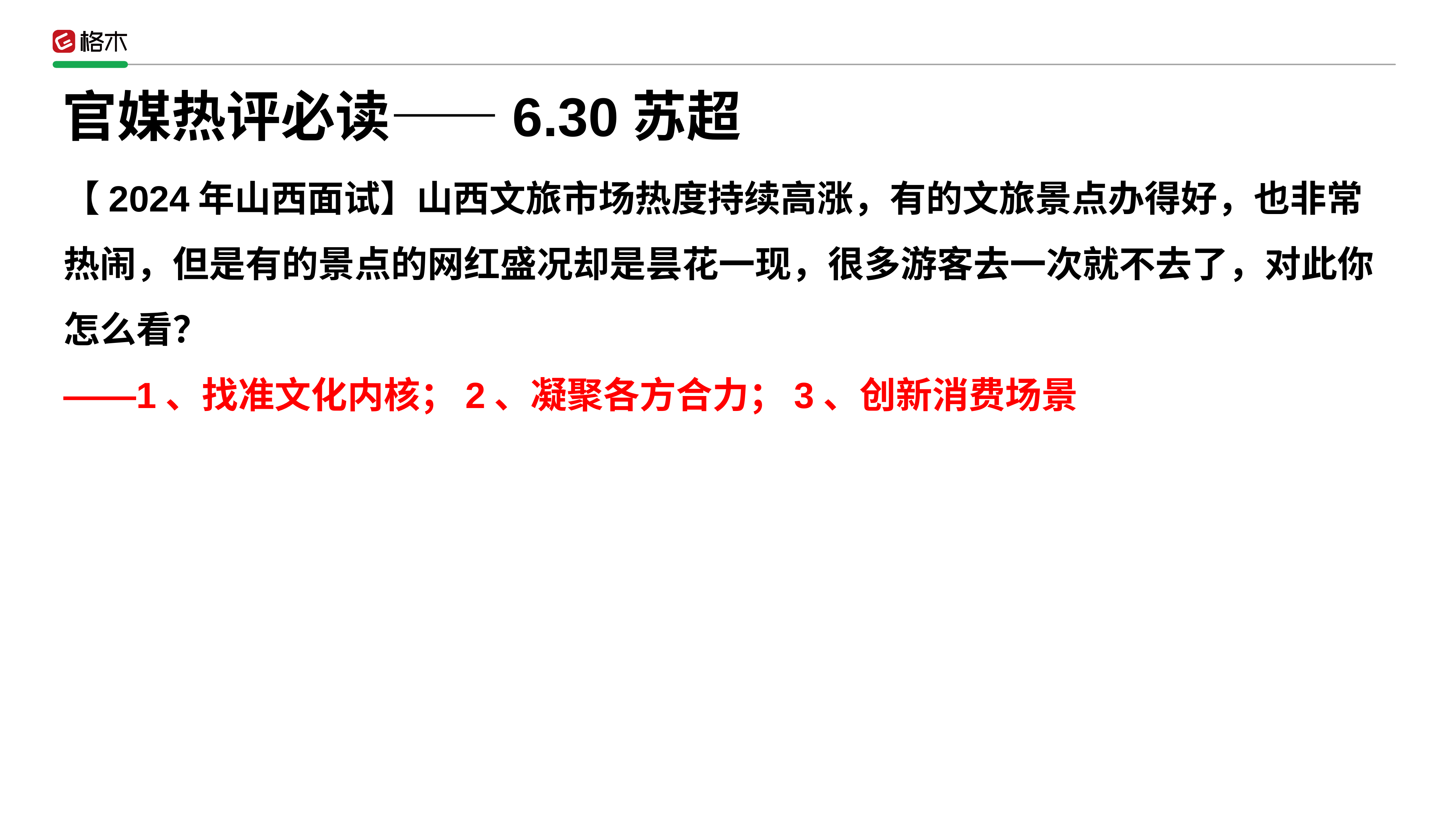

官媒热评必读——6.30苏超
【2024年山西面试】山西文旅市场热度持续高涨，有的文旅景点办得好，也非常热闹，但是有的景点的网红盛况却是昙花一现，很多游客去一次就不去了，对此你怎么看？
——1、找准文化内核；2、凝聚各方合力；3、创新消费场景